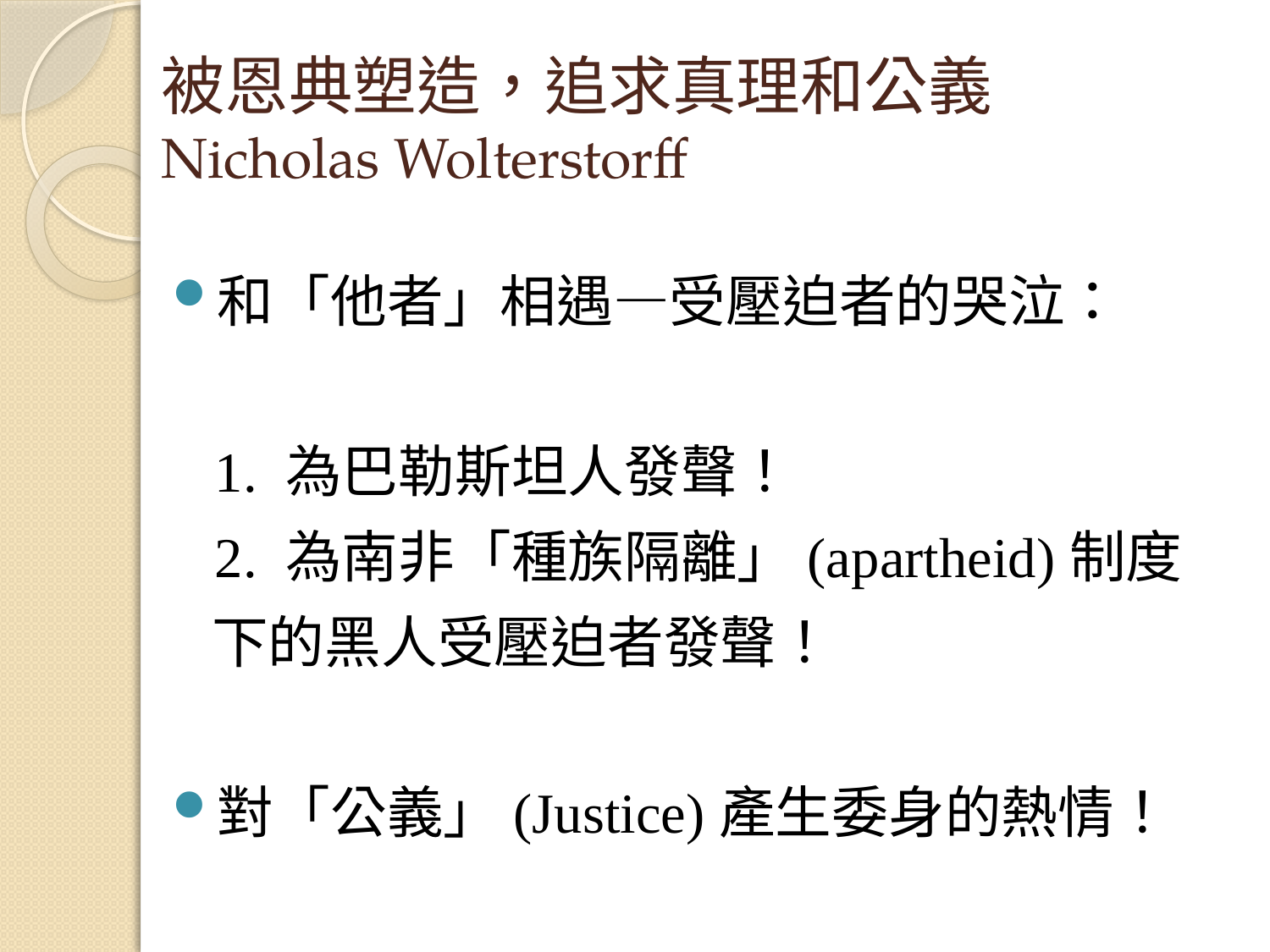

# 被恩典塑造，追求真理和公義 Nicholas Wolterstorff
和「他者」相遇—受壓迫者的哭泣：

   1. 為巴勒斯坦人發聲！
   2. 為南非「種族隔離」(apartheid)制度下的黑人受壓迫者發聲！

對「公義」(Justice)產生委身的熱情！